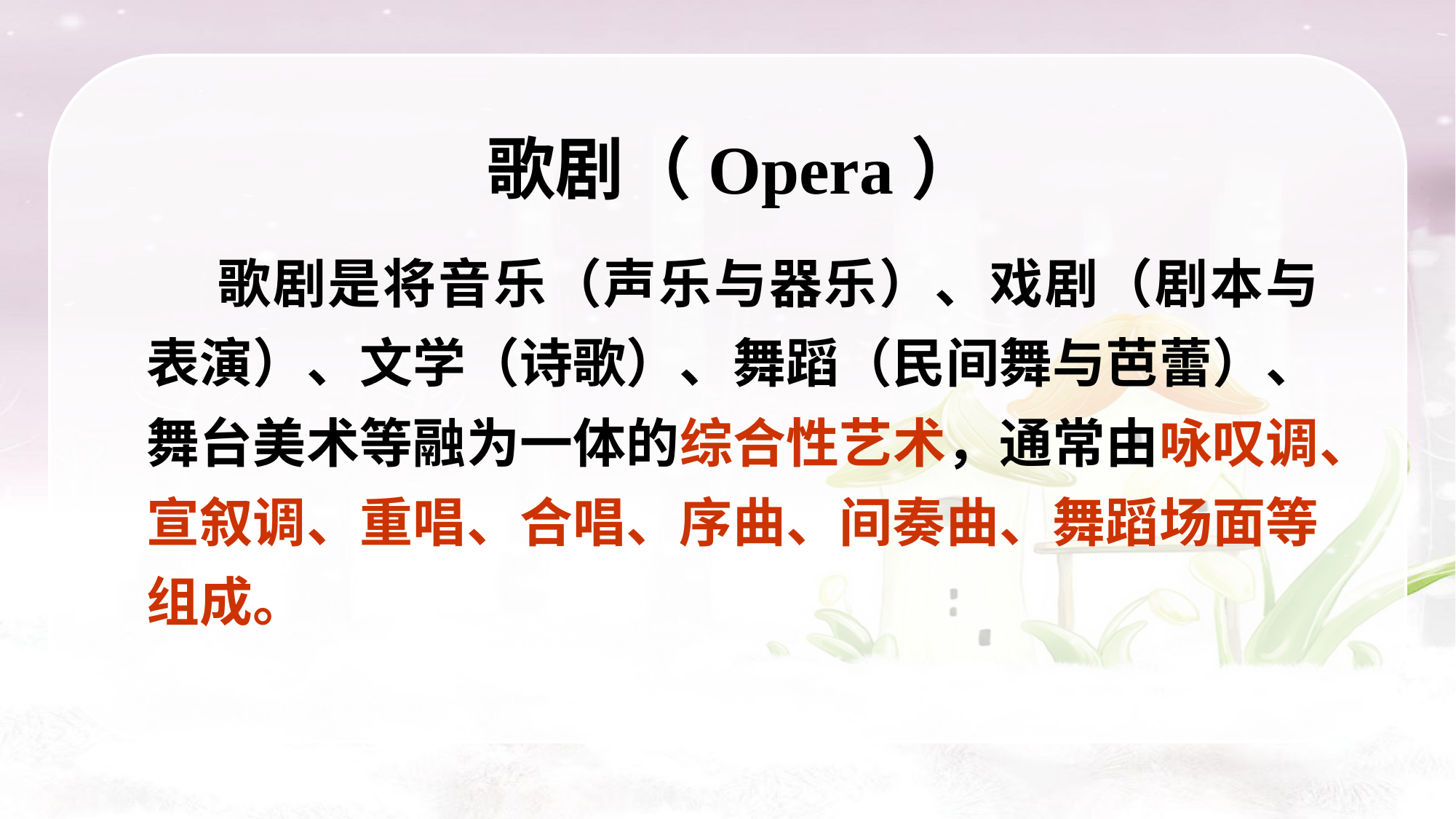

歌剧（Opera）
    歌剧是将音乐（声乐与器乐）、戏剧（剧本与表演）、文学（诗歌）、舞蹈（民间舞与芭蕾）、舞台美术等融为一体的综合性艺术，通常由咏叹调、宣叙调、重唱、合唱、序曲、间奏曲、舞蹈场面等组成。